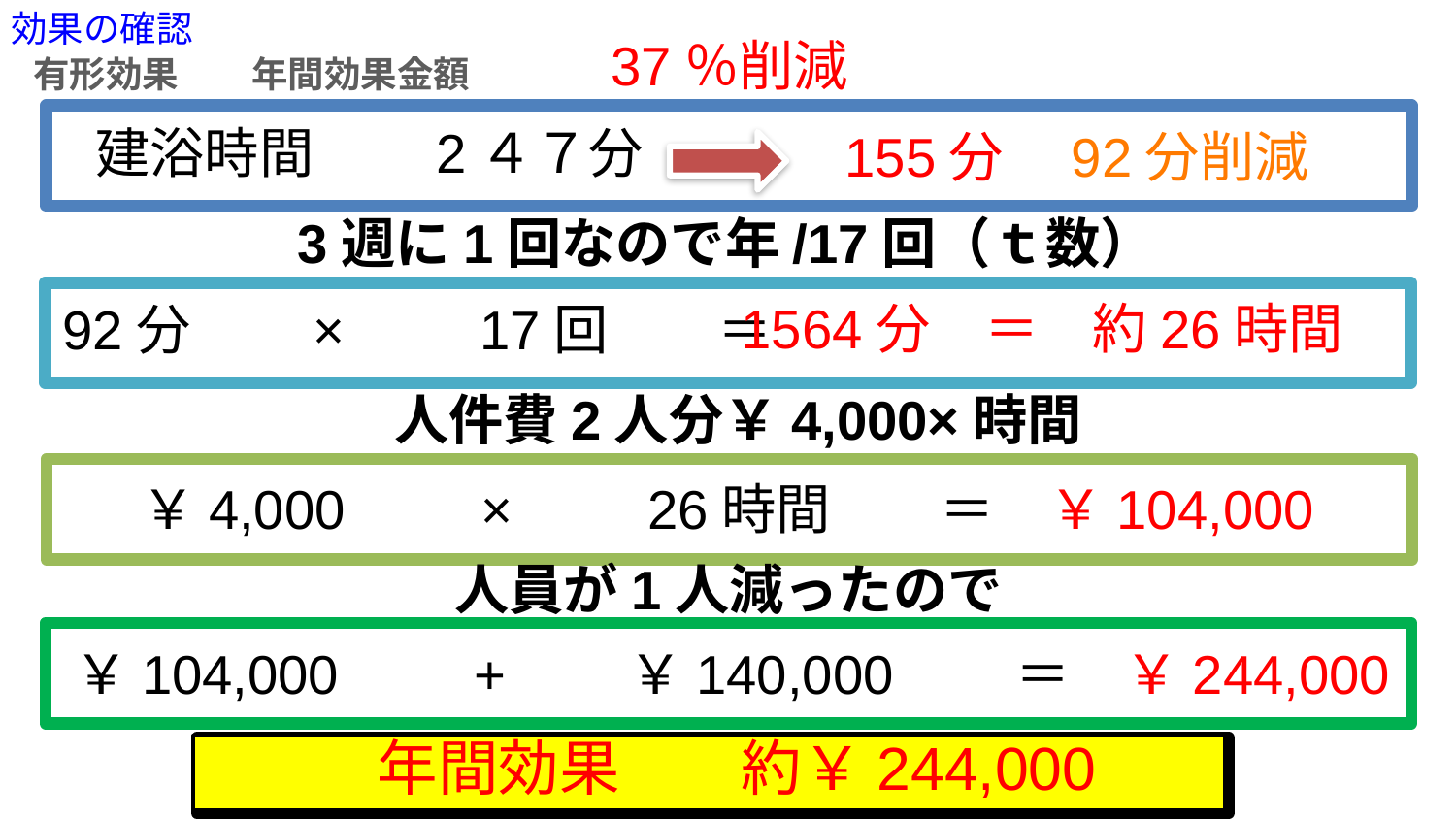

効果の確認
37％削減
有形効果　　年間効果金額

建浴時間　　2４７分
155分　92分削減

3週に1回なので年/17回（ｔ数）

1564分　＝
約26時間
92分　　×　　17回　　＝
人件費2人分￥4,000×時間

￥4,000　　×　　26時間　　＝　￥104,000
人員が1人減ったので

￥104,000　　+　　￥140,000　　＝　￥244,000
年間効果　　約￥244,000